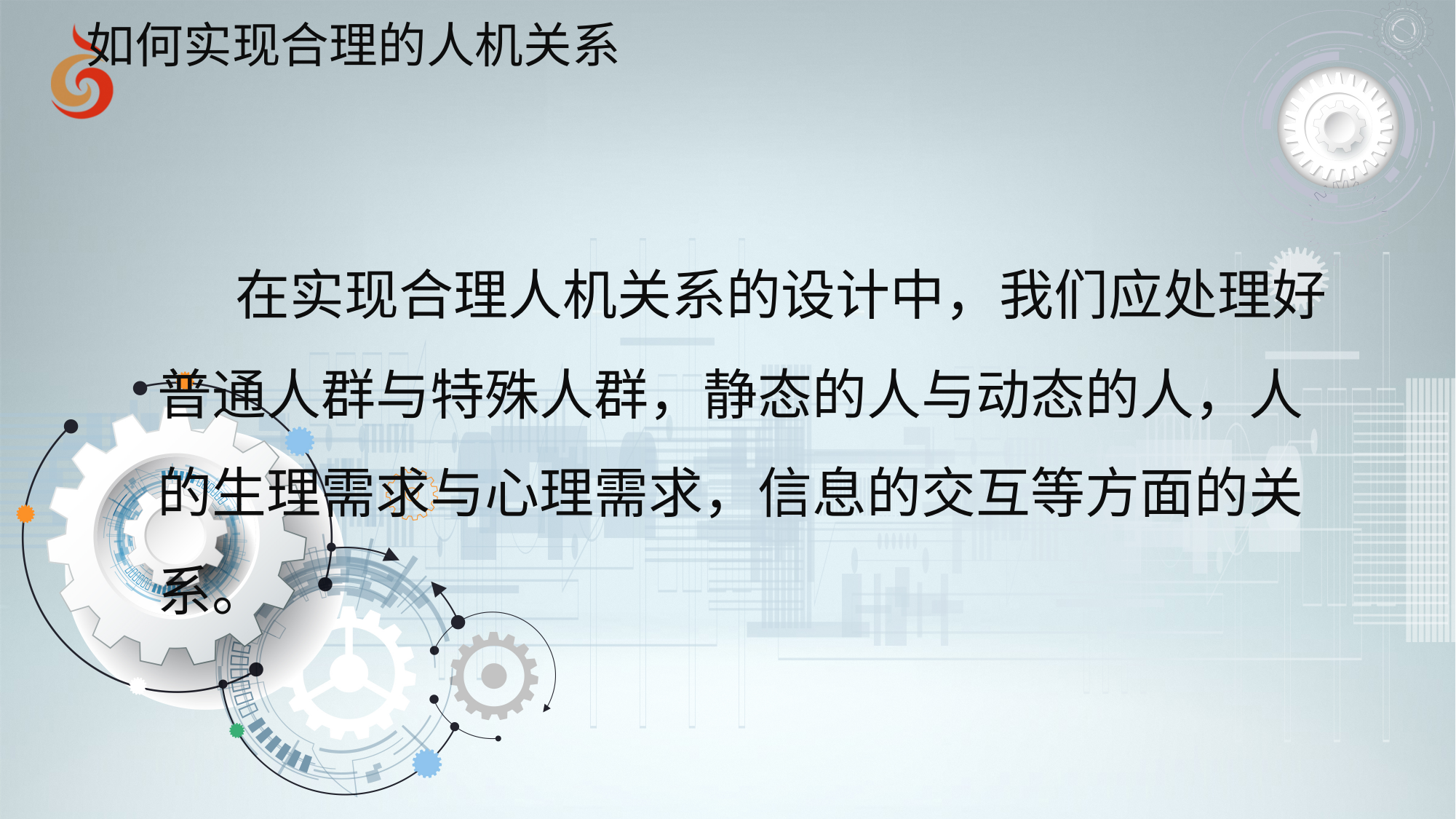

如何实现合理的人机关系

  在实现合理人机关系的设计中，我们应处理好普通人群与特殊人群，静态的人与动态的人，人的生理需求与心理需求，信息的交互等方面的关系。